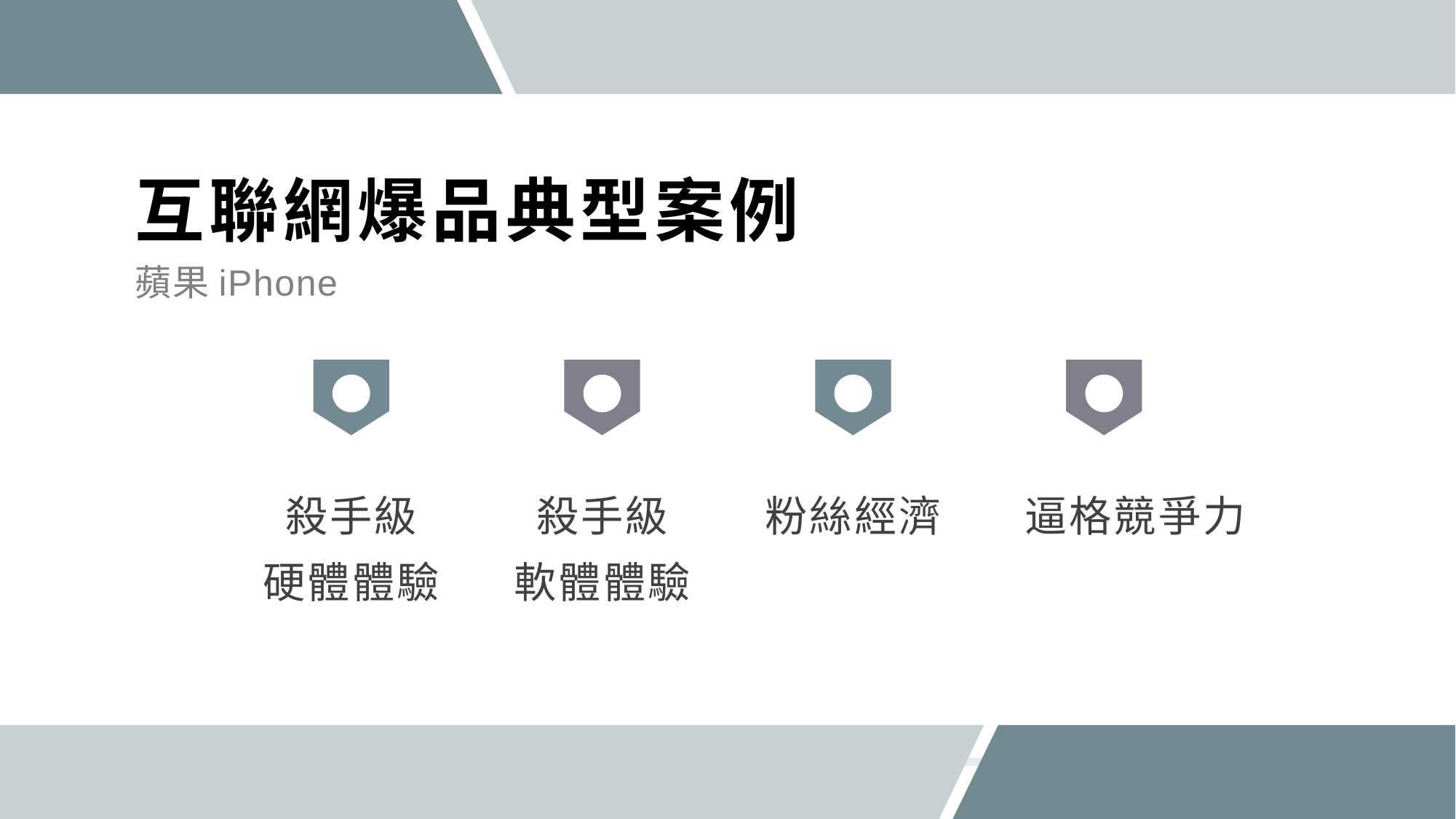

互聯網爆品典型案例
蘋果iPhone

殺手級
硬體體驗
殺手級
軟體體驗
粉絲經濟
逼格競爭力